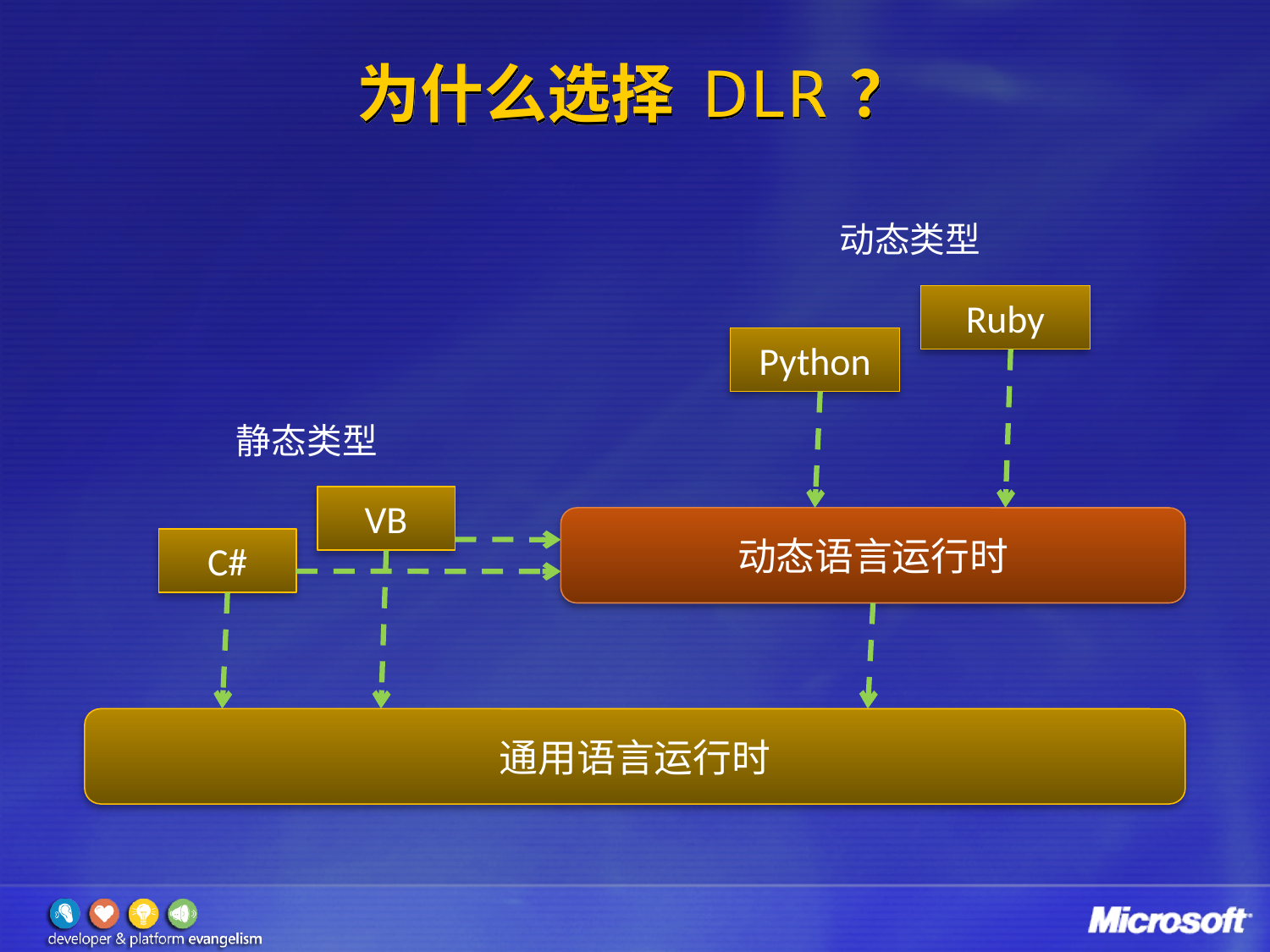

# 为什么选择 DLR？
动态类型
Ruby
Python
静态类型
VB
动态语言运行时
C#
通用语言运行时